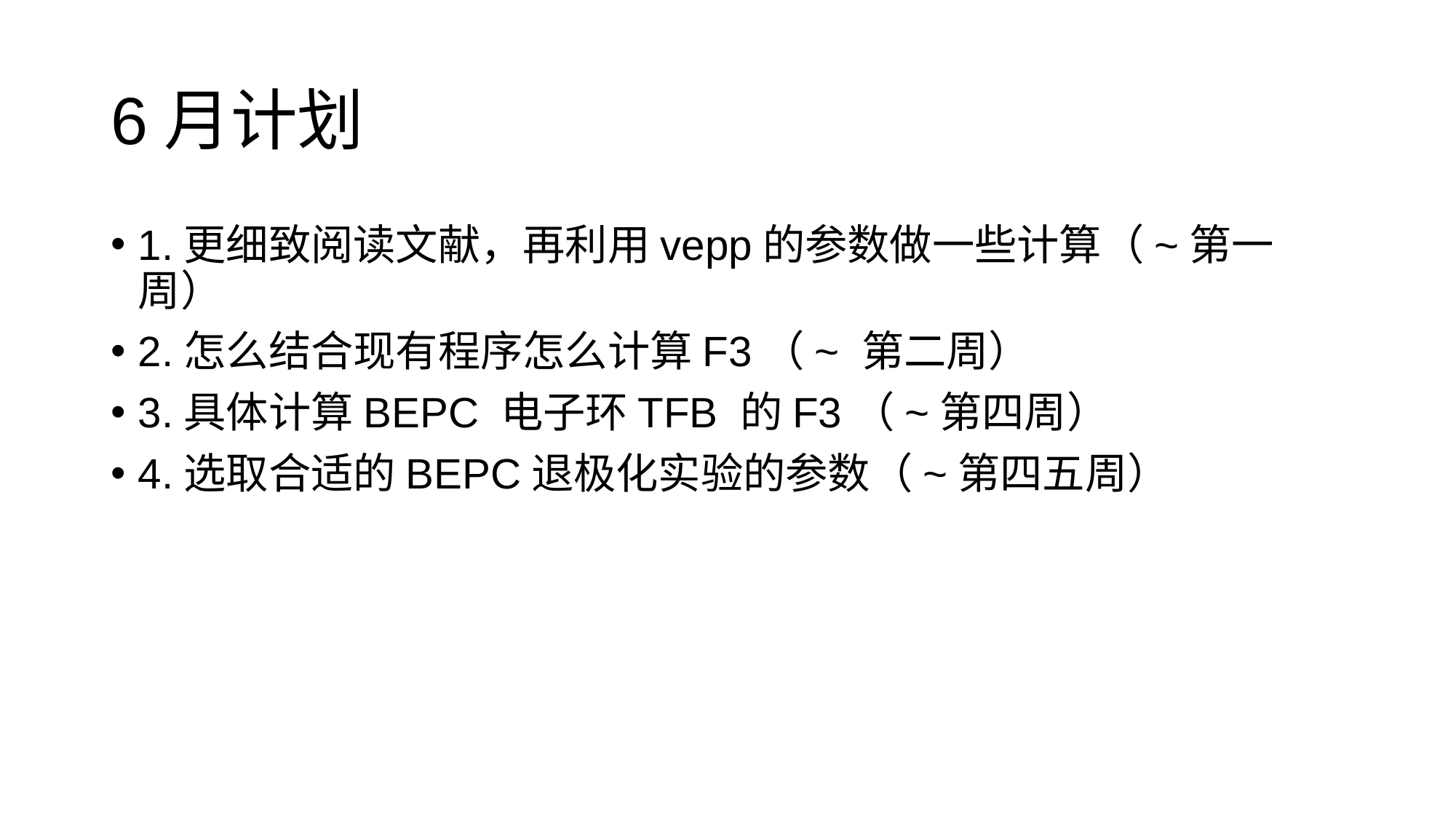

# 6月计划
1.更细致阅读文献，再利用vepp的参数做一些计算（~第一周）
2.怎么结合现有程序怎么计算F3（~ 第二周）
3.具体计算BEPC 电子环TFB 的F3（~第四周）
4.选取合适的BEPC退极化实验的参数（~第四五周）